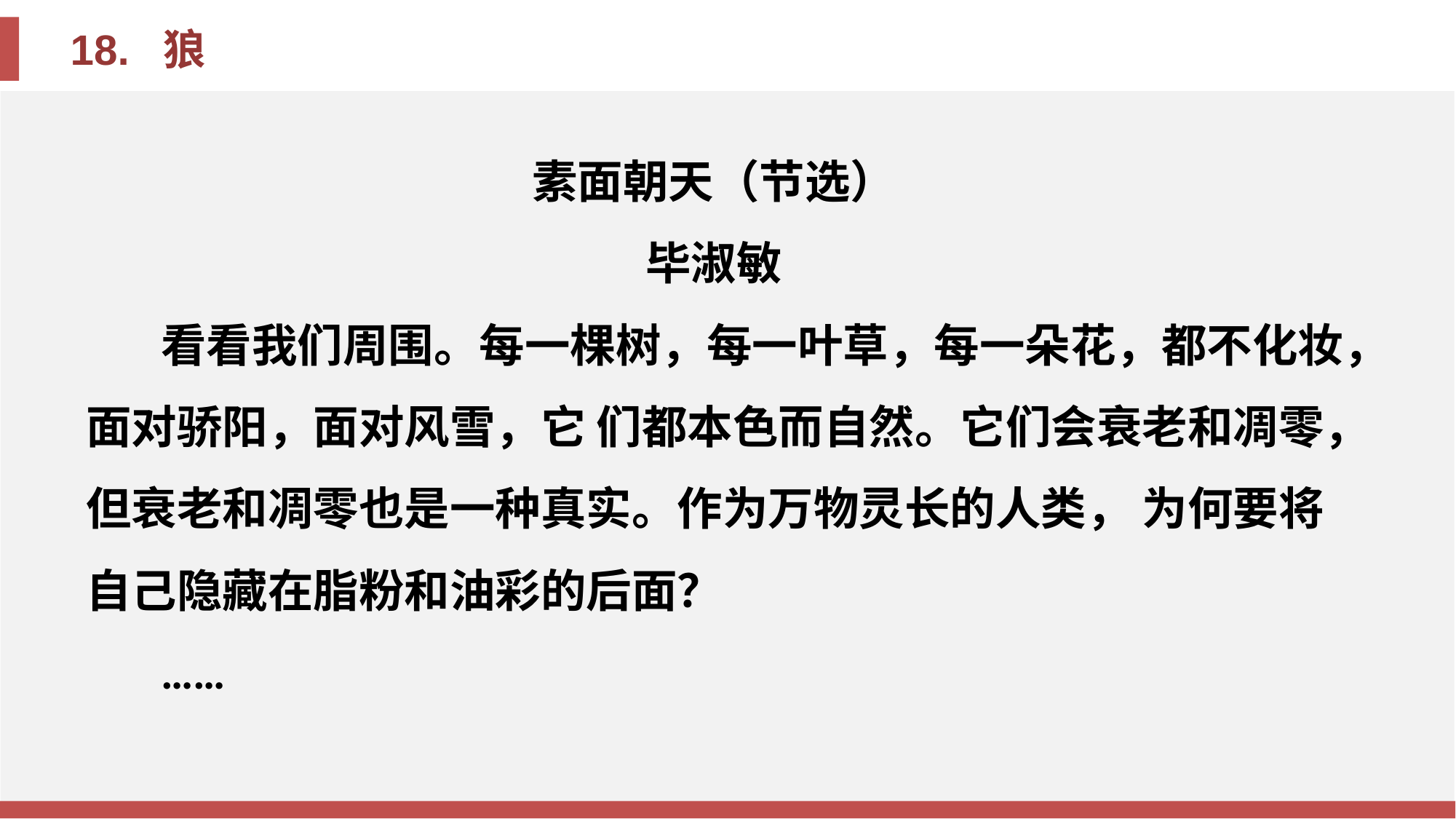

素面朝天（节选）
毕淑敏
看看我们周围。每一棵树，每一叶草，每一朵花，都不化妆，面对骄阳，面对风雪，它 们都本色而自然。它们会衰老和凋零，但衰老和凋零也是一种真实。作为万物灵长的人类， 为何要将自己隐藏在脂粉和油彩的后面？
……